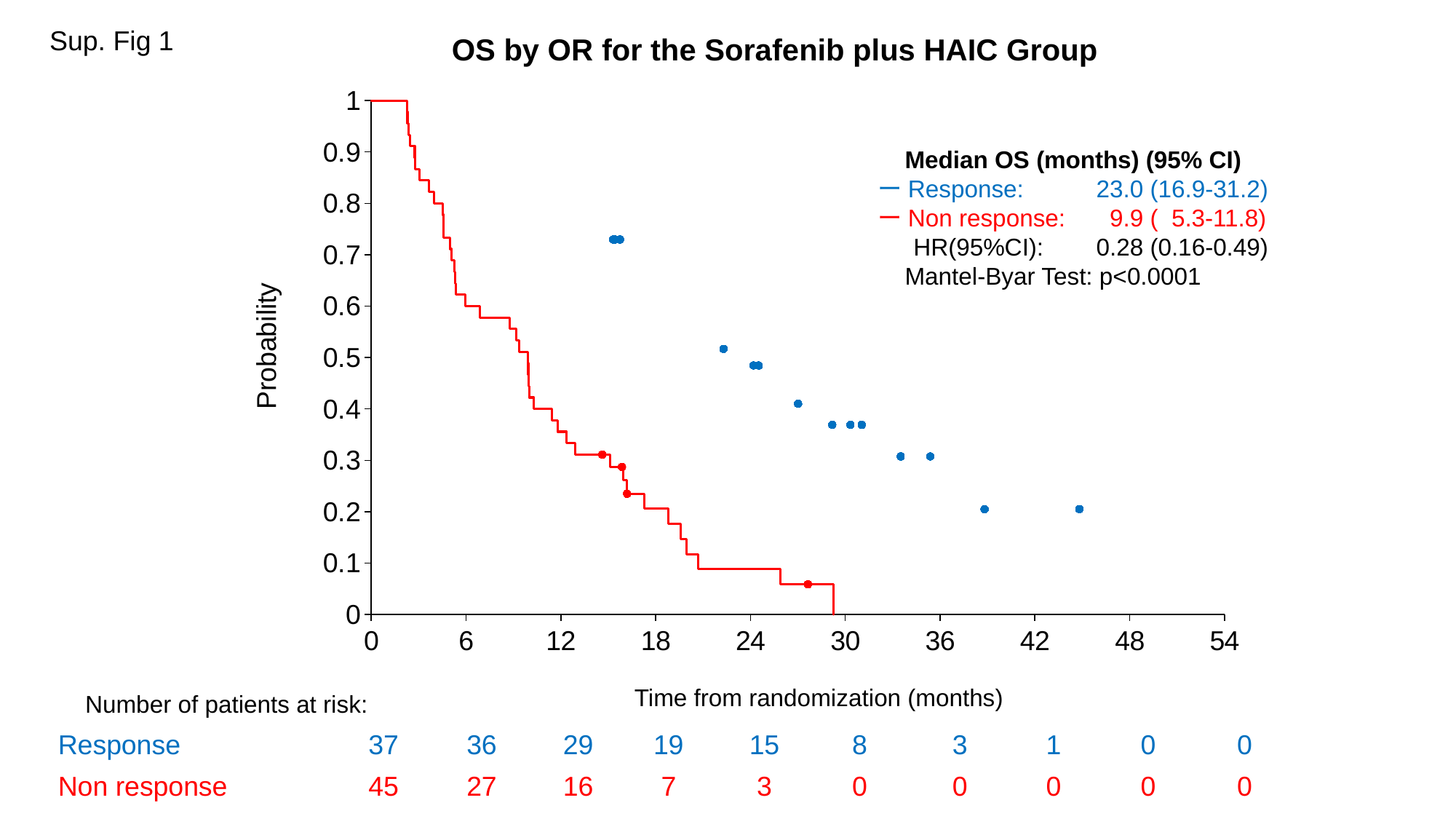

Sup. Fig 1
OS by OR for the Sorafenib plus HAIC Group

### Chart

| Category |  |  |  |  |
|---|---|---|---|---|
    Median OS (months) (95% CI)
ーResponse:	23.0 (16.9-31.2)
ーNon response: 	  9.9 (  5.3-11.8)
　 HR(95%CI):	0.28 (0.16-0.49)
    Mantel-Byar Test: p<0.0001
Probability
Time from randomization (months)
Number of patients at risk:
| Response | 37 | 36 | 29 | 19 | 15 | 8 | 3 | 1 | 0 | 0 |
| --- | --- | --- | --- | --- | --- | --- | --- | --- | --- | --- |
| Non response | 45 | 27 | 16 | 7 | 3 | 0 | 0 | 0 | 0 | 0 |